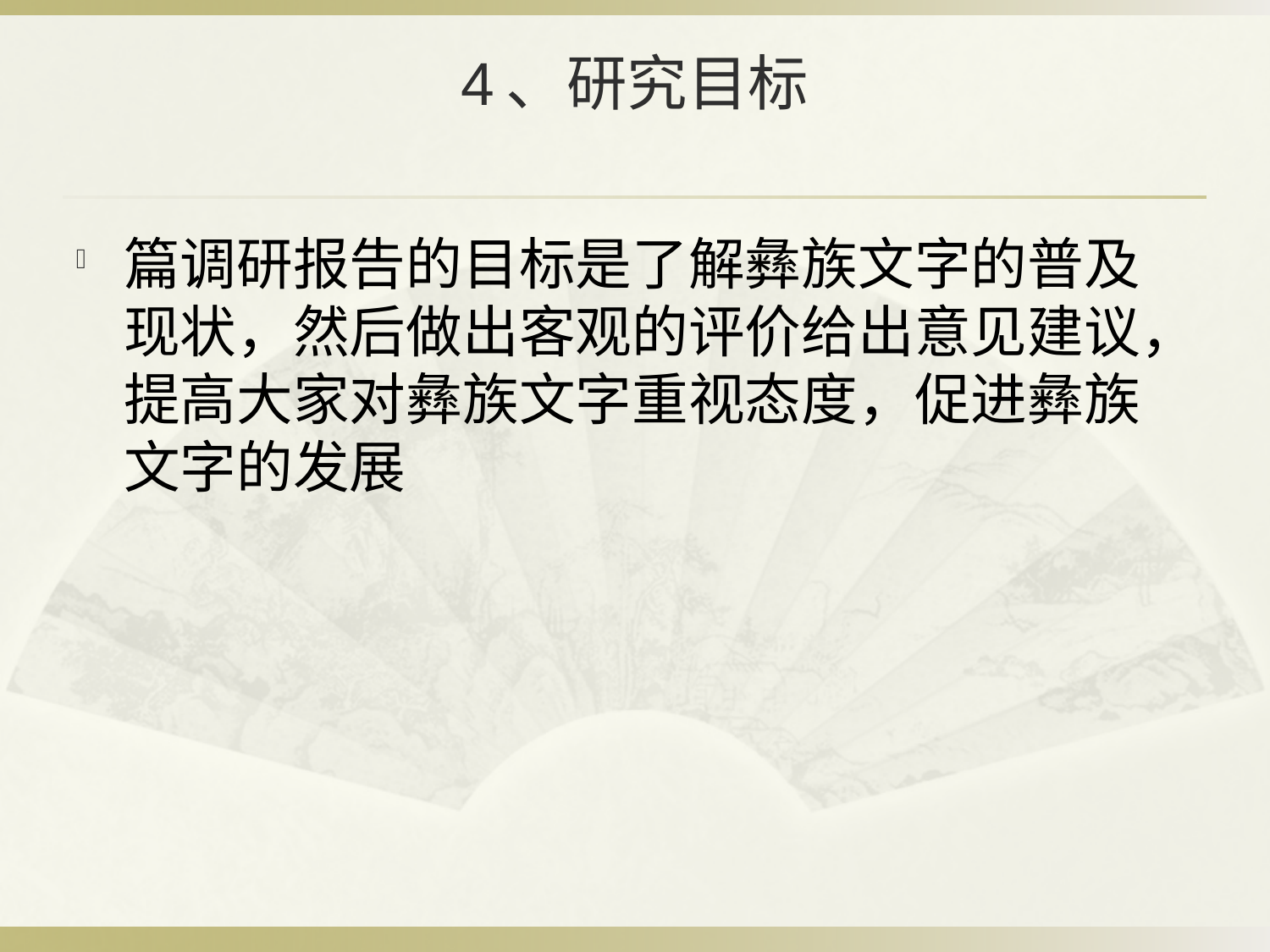

# 4、研究目标
篇调研报告的目标是了解彝族文字的普及现状，然后做出客观的评价给出意见建议，提高大家对彝族文字重视态度，促进彝族文字的发展